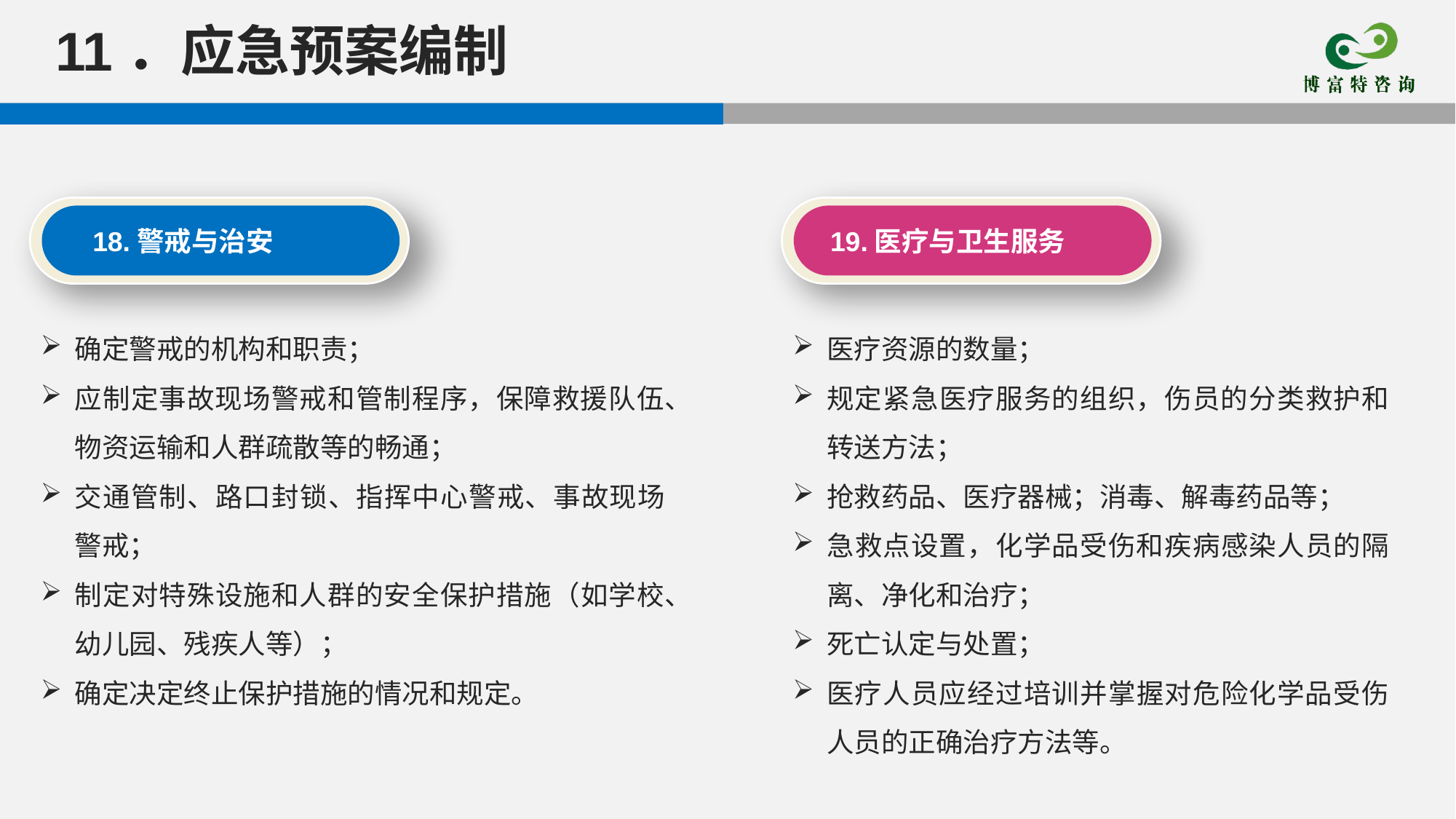

11．应急预案编制

18.警戒与治安
19.医疗与卫生服务
确定警戒的机构和职责；
应制定事故现场警戒和管制程序，保障救援队伍、物资运输和人群疏散等的畅通；
交通管制、路口封锁、指挥中心警戒、事故现场警戒；
制定对特殊设施和人群的安全保护措施（如学校、幼儿园、残疾人等）；
确定决定终止保护措施的情况和规定。
医疗资源的数量；
规定紧急医疗服务的组织，伤员的分类救护和转送方法；
抢救药品、医疗器械；消毒、解毒药品等；
急救点设置，化学品受伤和疾病感染人员的隔离、净化和治疗；
死亡认定与处置；
医疗人员应经过培训并掌握对危险化学品受伤人员的正确治疗方法等。